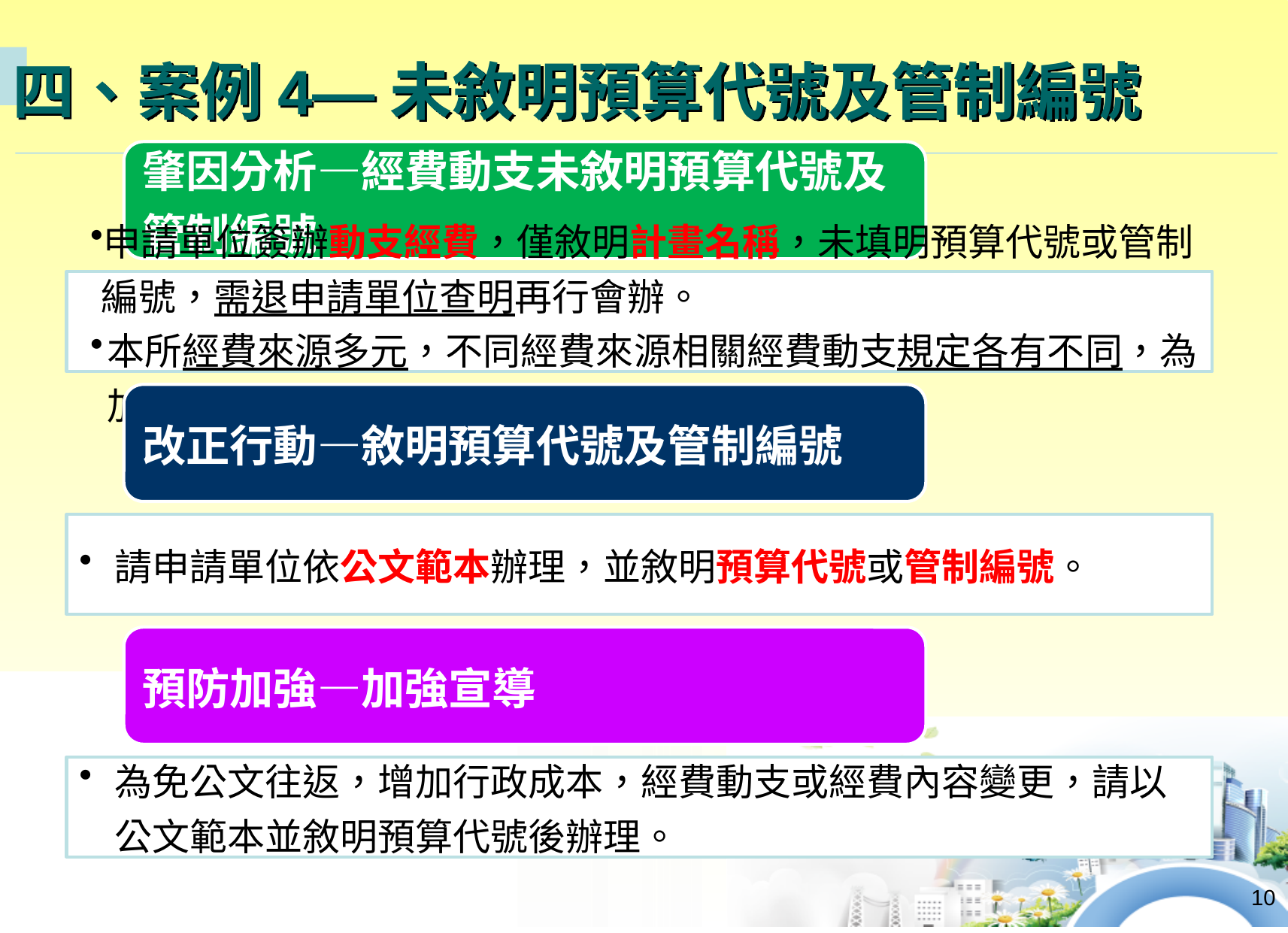

四、案例4—未敘明預算代號及管制編號
改正行動—敘明預算代號及管制編號
預防加強—加強宣導
請申請單位依公文範本辦理，並敘明預算代號或管制編號。
為免公文往返，增加行政成本，經費動支或經費內容變更，請以公文範本並敘明預算代號後辦理。
本所經費來源多元，不同經費來源相關經費動支規定各有不同，為加速公文流速請敘明預算代號。
10